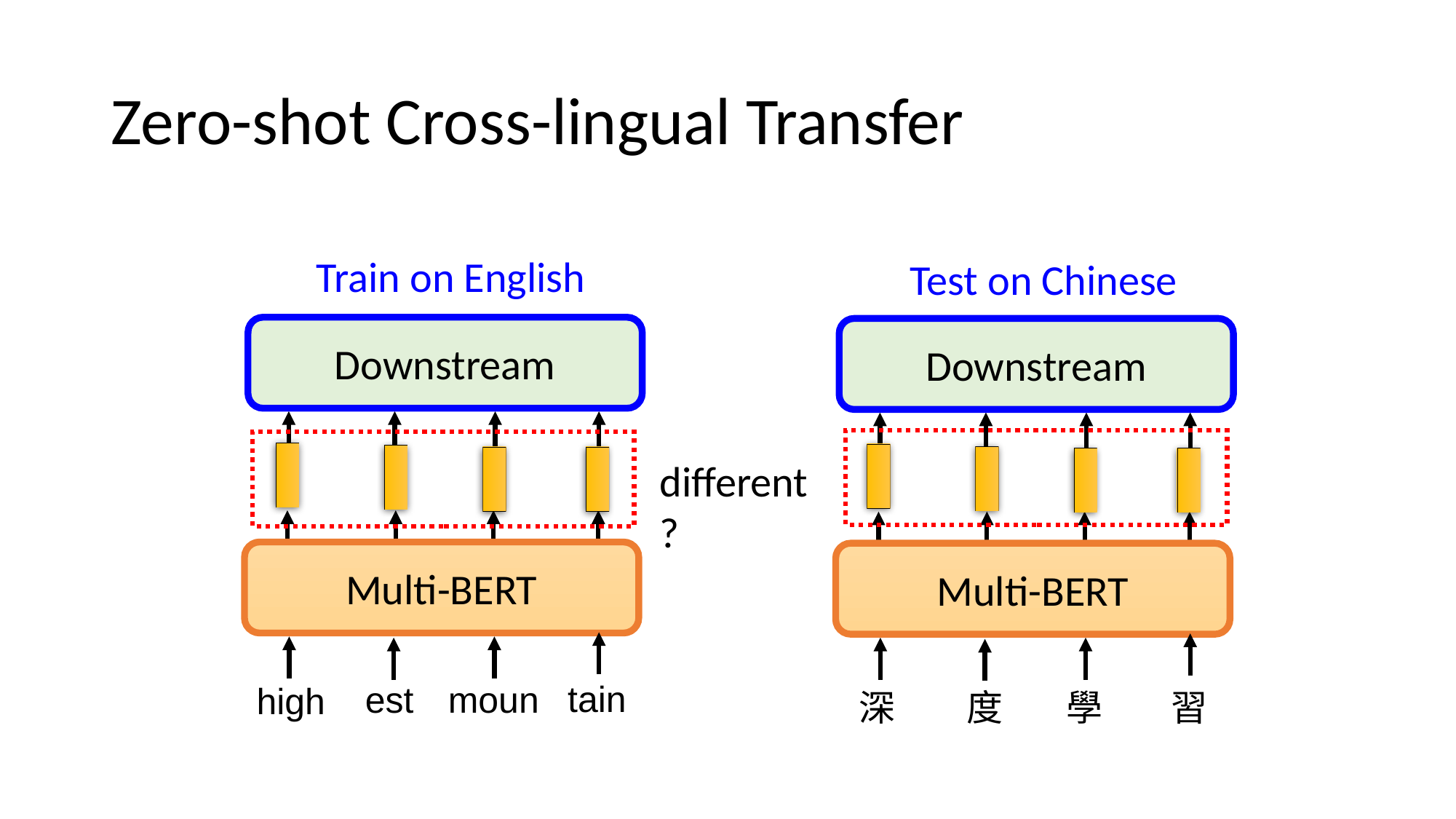

# Zero-shot Cross-lingual Transfer
Train on English
Test on Chinese
Downstream
Downstream

different?

Multi-BERT
Multi-BERT
tain
moun
est
high
深
度
學
習